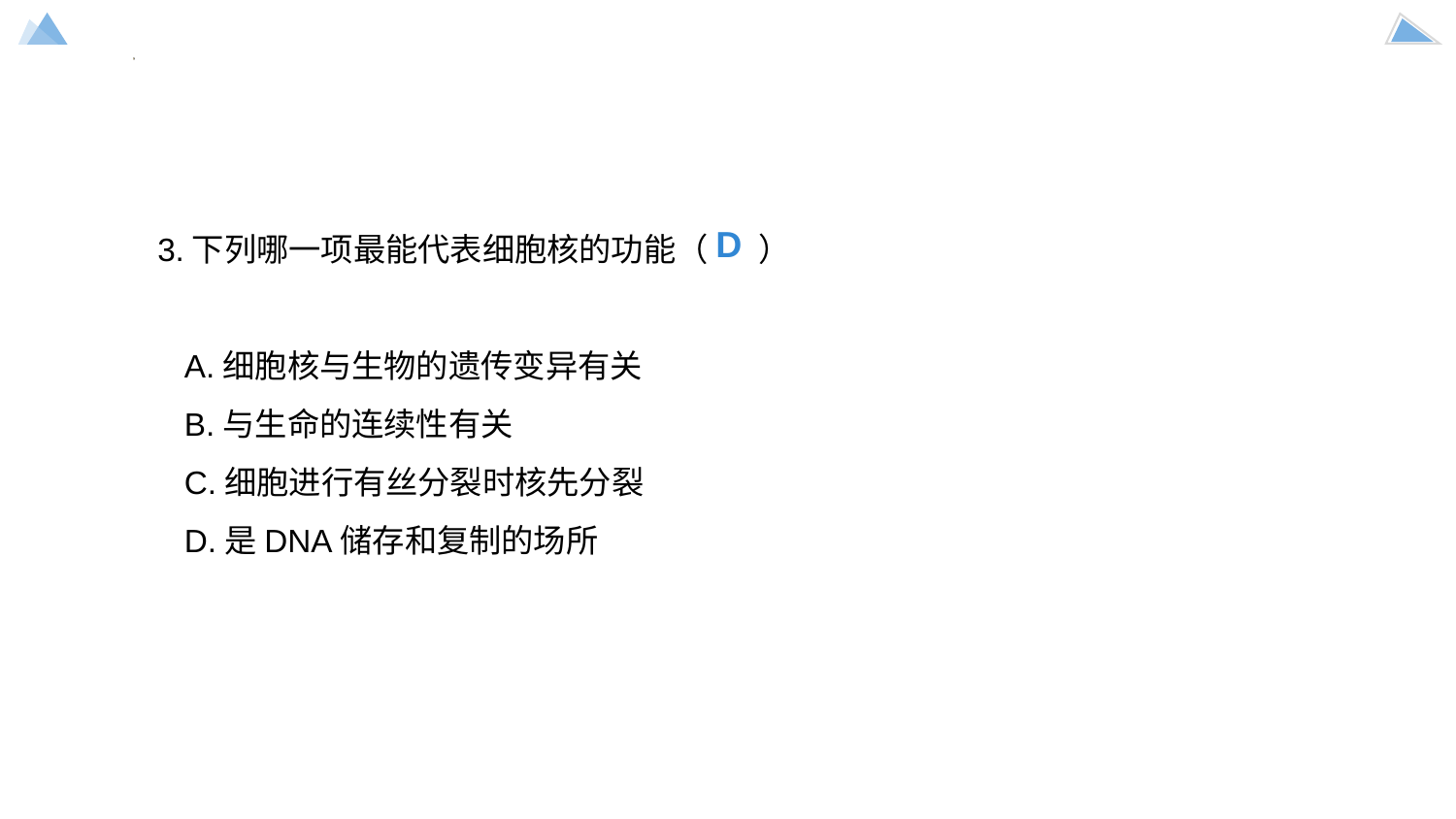

3.下列哪一项最能代表细胞核的功能（       ）

   A.细胞核与生物的遗传变异有关
   B.与生命的连续性有关
   C.细胞进行有丝分裂时核先分裂
   D.是DNA储存和复制的场所

D